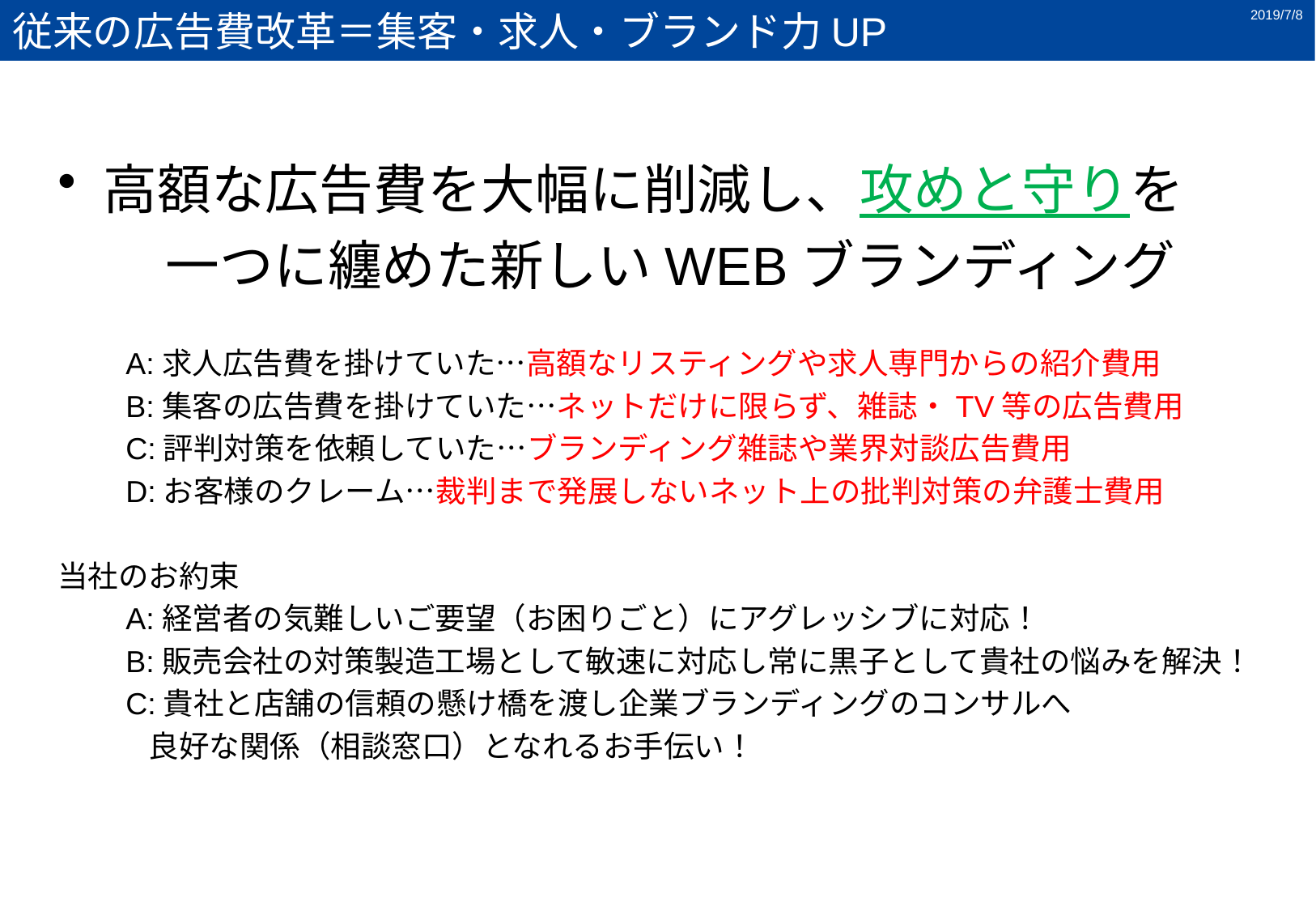

# 従来の広告費改革＝集客・求人・ブランド力UP
2019/7/8
高額な広告費を大幅に削減し、攻めと守りを
　　一つに纏めた新しいWEBブランディング

　　A:求人広告費を掛けていた…高額なリスティングや求人専門からの紹介費用
　　B:集客の広告費を掛けていた…ネットだけに限らず、雑誌・TV等の広告費用
　　C:評判対策を依頼していた…ブランディング雑誌や業界対談広告費用
　　D:お客様のクレーム…裁判まで発展しないネット上の批判対策の弁護士費用

当社のお約束
　　A:経営者の気難しいご要望（お困りごと）にアグレッシブに対応！
　　B:販売会社の対策製造工場として敏速に対応し常に黒子として貴社の悩みを解決！
　　C:貴社と店舗の信頼の懸け橋を渡し企業ブランディングのコンサルへ
　　　良好な関係（相談窓口）となれるお手伝い！